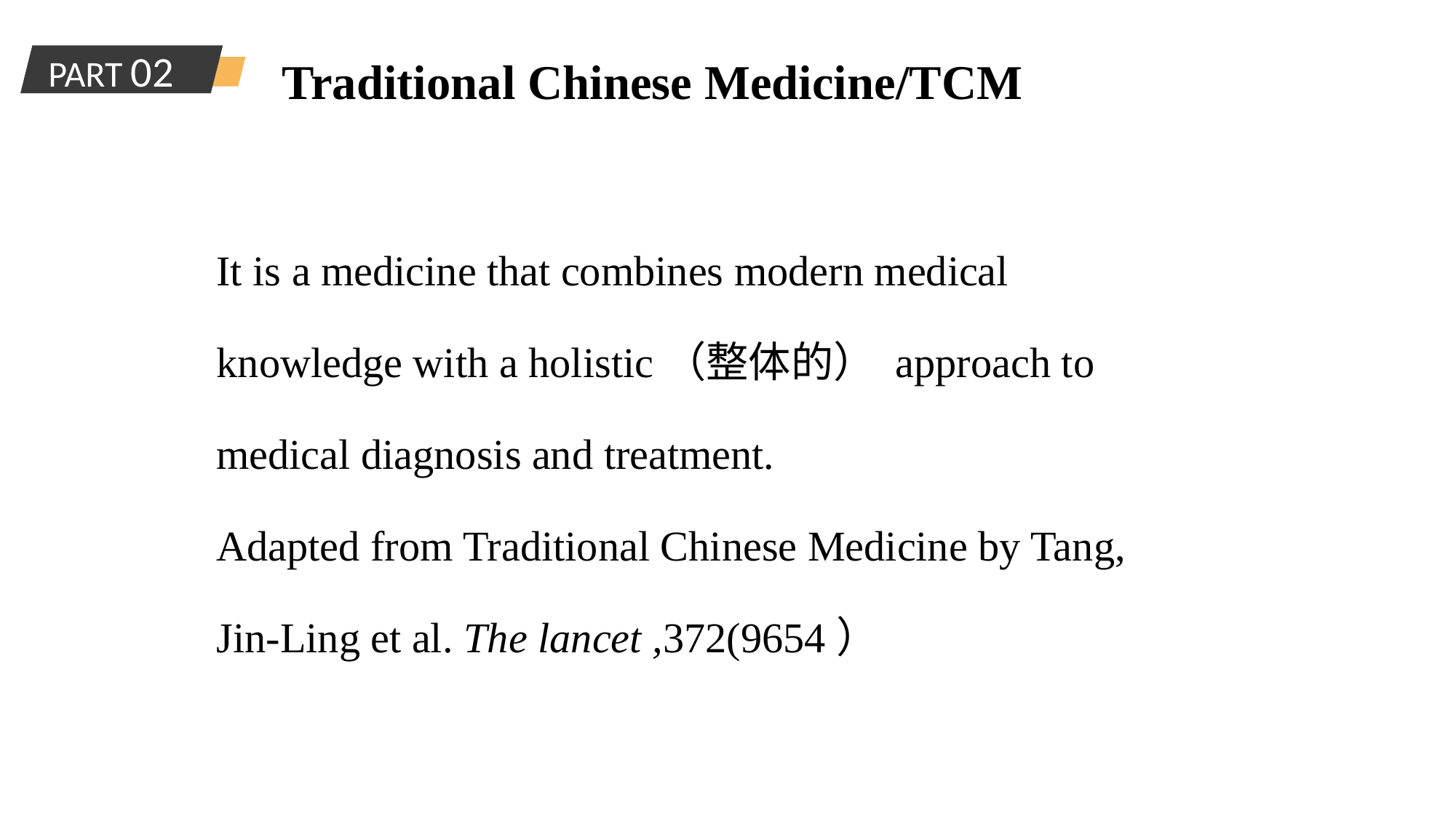

PART 02

Traditional Chinese Medicine/TCM
It is a medicine that combines modern medical knowledge with a holistic（整体的） approach to medical diagnosis and treatment.
Adapted from Traditional Chinese Medicine by Tang, Jin-Ling et al. The lancet ,372(9654）